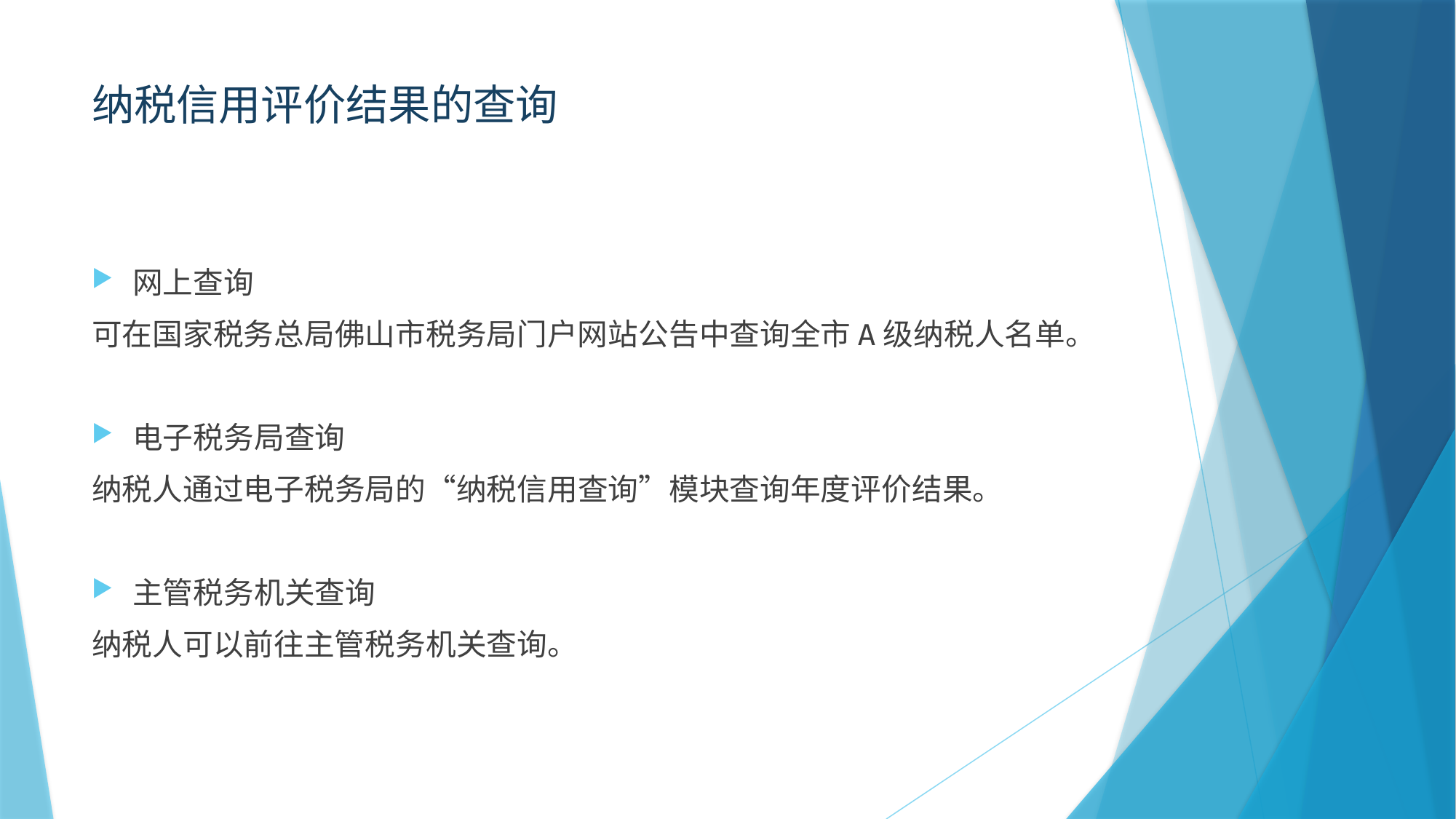

# 纳税信用评价结果的查询
网上查询
可在国家税务总局佛山市税务局门户网站公告中查询全市A级纳税人名单。

电子税务局查询
纳税人通过电子税务局的“纳税信用查询”模块查询年度评价结果。

主管税务机关查询
纳税人可以前往主管税务机关查询。